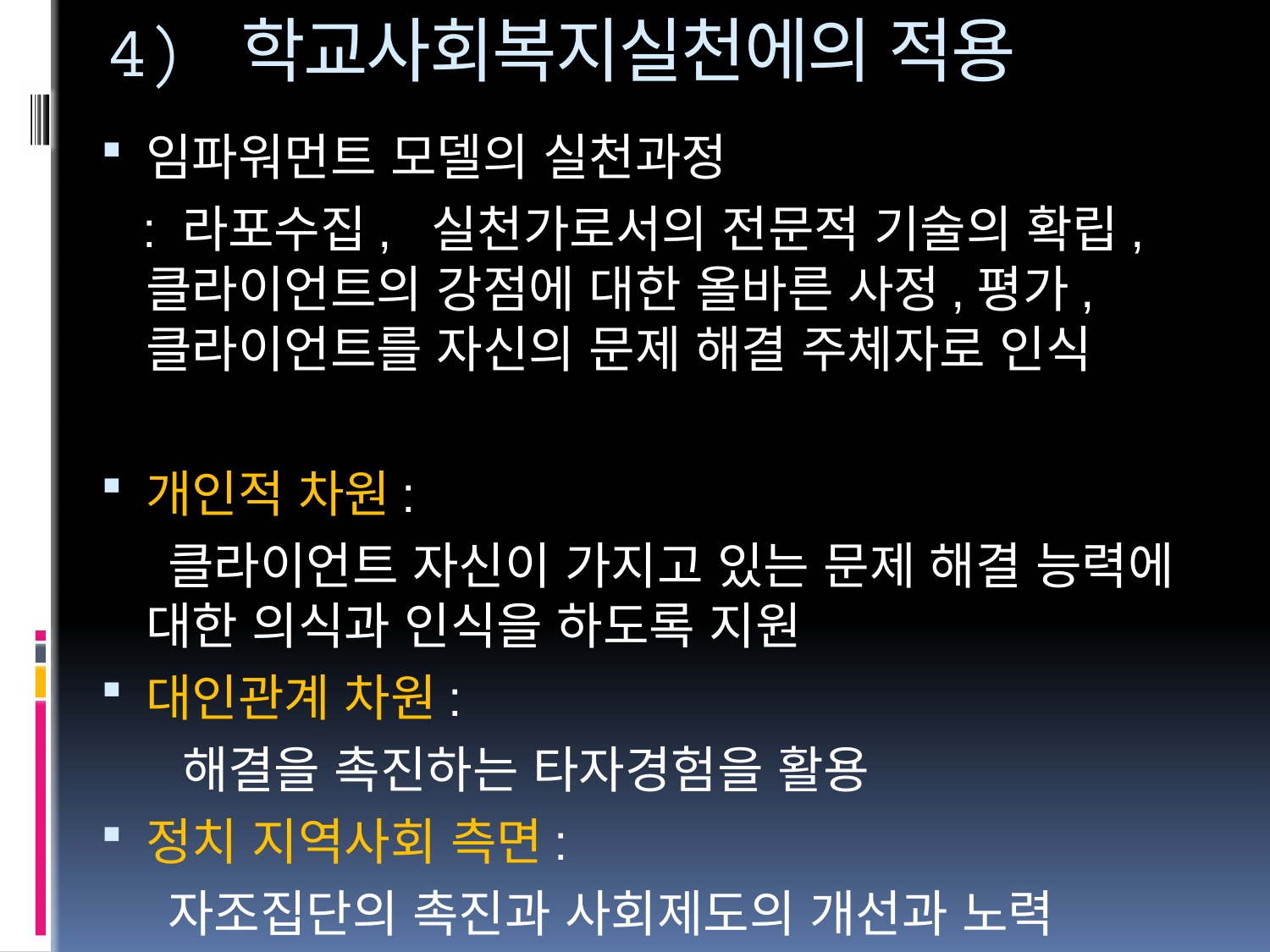

# 4) 학교사회복지실천에의 적용
임파워먼트 모델의 실천과정
   : 라포수집,  실천가로서의 전문적 기술의 확립, 클라이언트의 강점에 대한 올바른 사정,평가, 클라이언트를 자신의 문제 해결 주체자로 인식

개인적 차원:
    클라이언트 자신이 가지고 있는 문제 해결 능력에 대한 의식과 인식을 하도록 지원
대인관계 차원:
     해결을 촉진하는 타자경험을 활용
정치 지역사회 측면:
    자조집단의 촉진과 사회제도의 개선과 노력